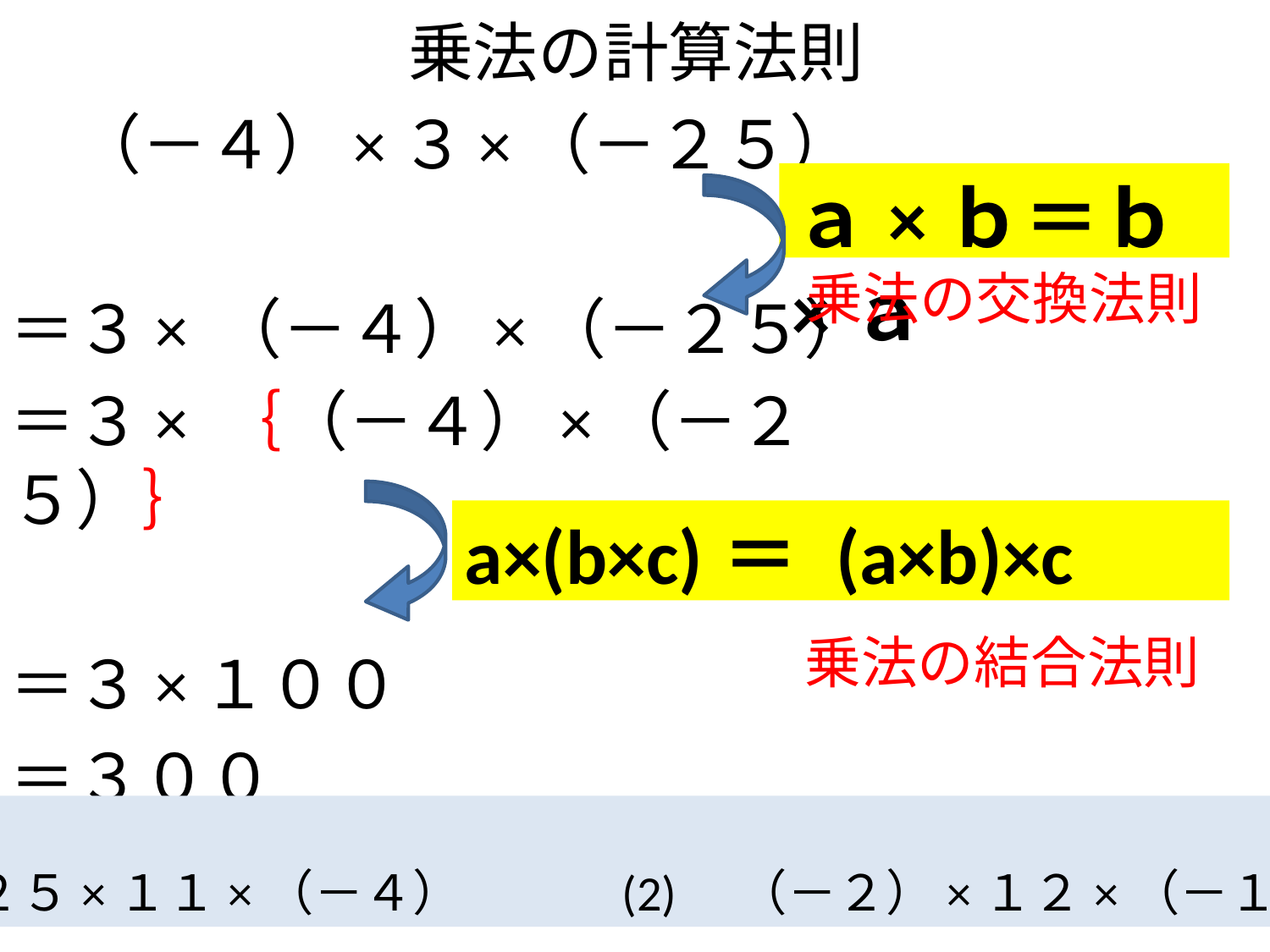

# 乗法の計算法則
　（－４）×３×（－２５）

＝３× （－４）×（－２５）
＝３× ｛（－４）×（－２５）｝

＝３×１００
＝３００
ａ×ｂ＝ｂ×ａ

乗法の交換法則

a×(b×c)＝ (a×b)×c
乗法の結合法則
問5
(1)　２５×１１×（－４）　　　(2)　（－２）×１２×（－１５）